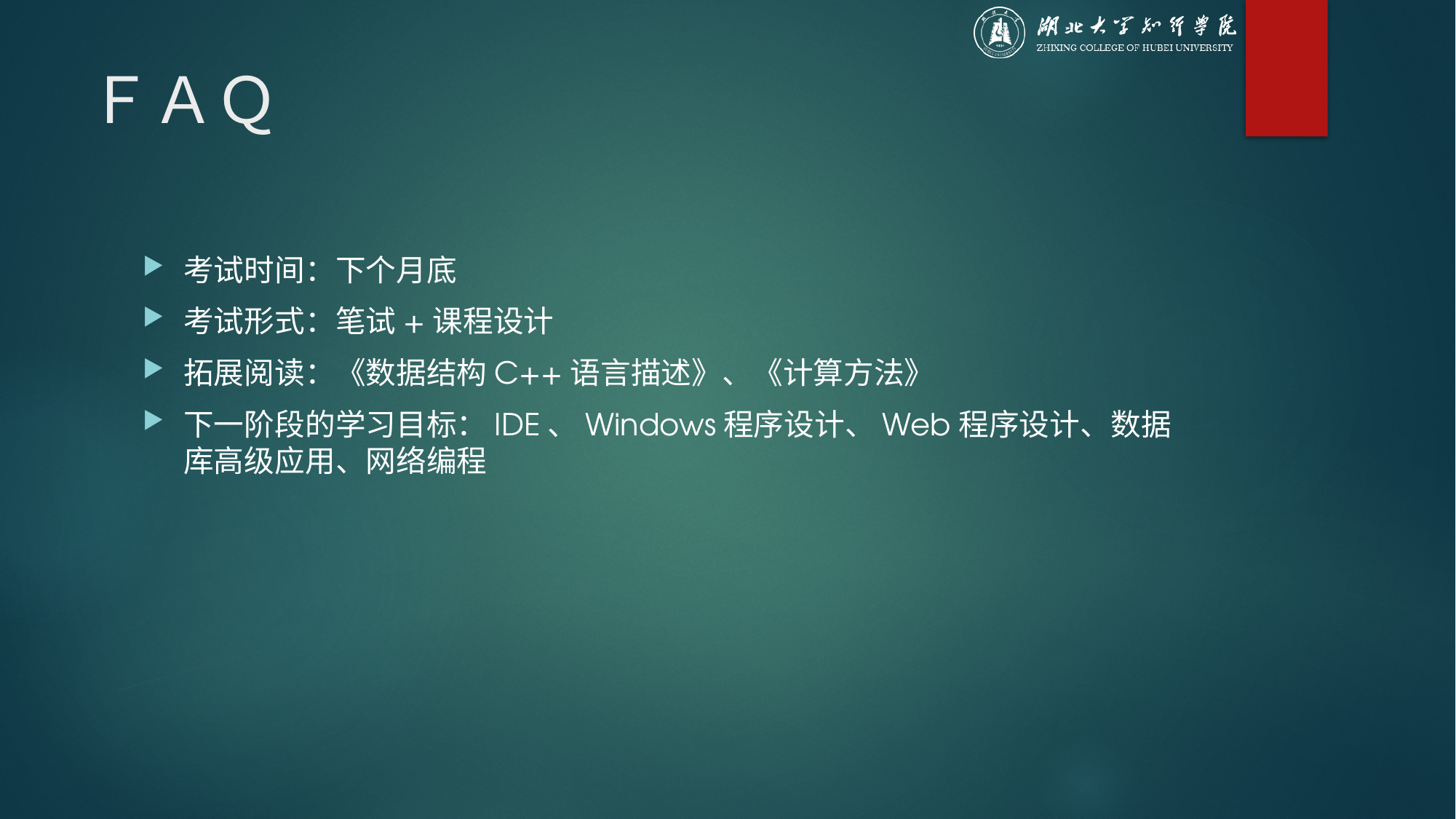

# ＦＡＱ
考试时间：下个月底
考试形式：笔试+课程设计
拓展阅读：《数据结构C++语言描述》、《计算方法》
下一阶段的学习目标：IDE、Windows程序设计、Web程序设计、数据库高级应用、网络编程